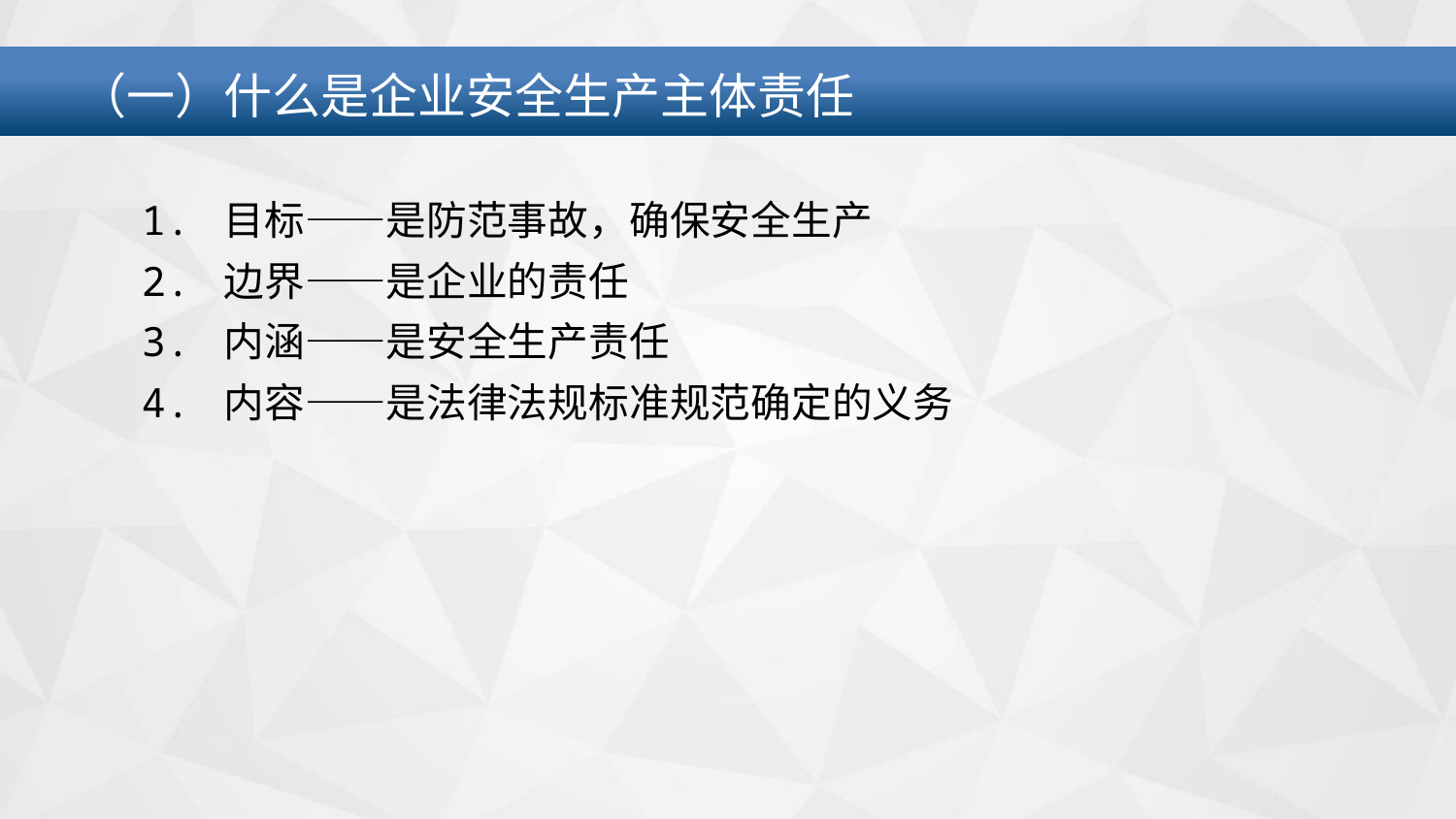

（一）什么是企业安全生产主体责任
1. 目标——是防范事故，确保安全生产
2. 边界——是企业的责任
3. 内涵——是安全生产责任
4. 内容——是法律法规标准规范确定的义务